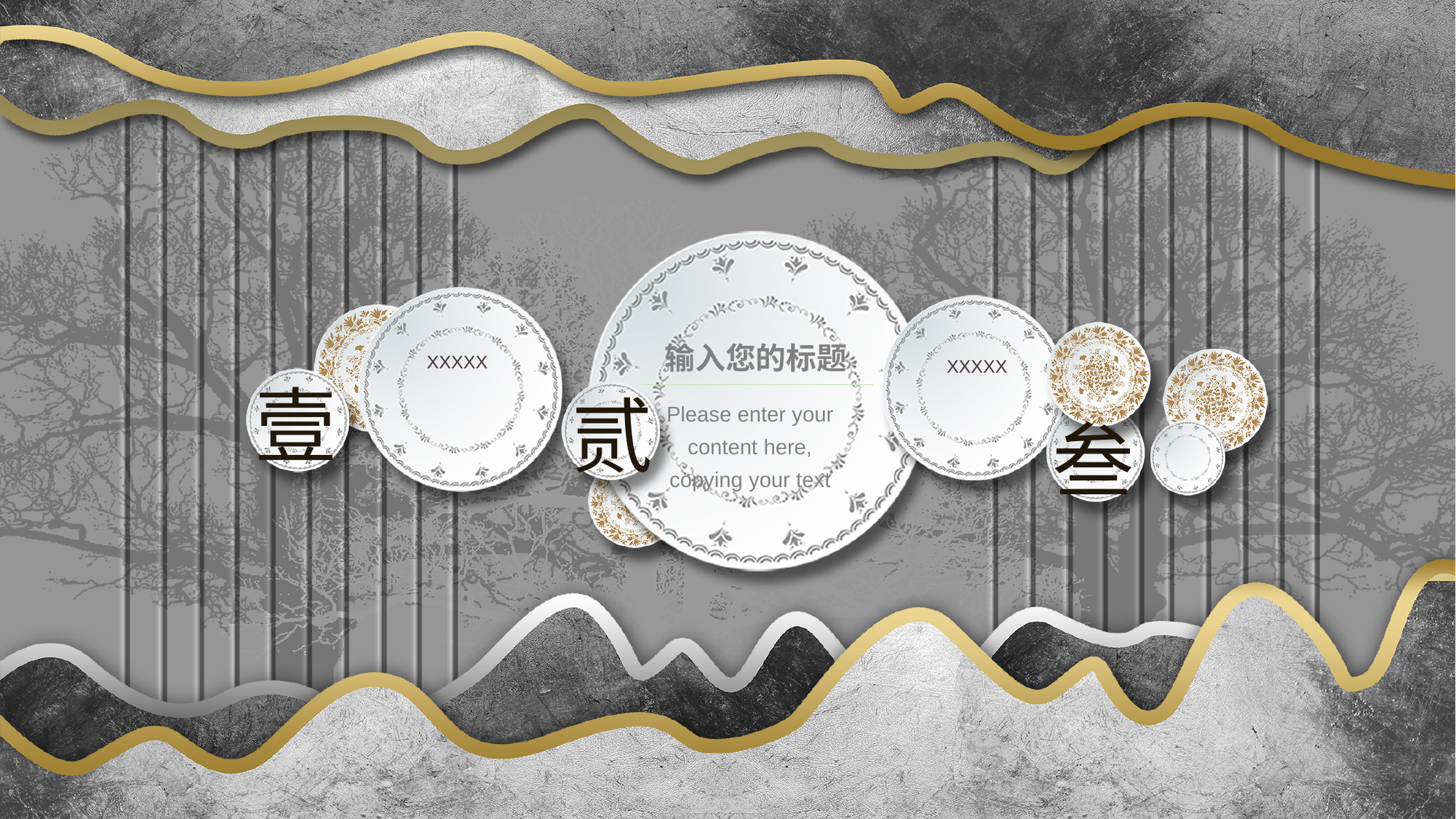

输入您的标题
Please enter your content here, copying your text
XXXXX
XXXXX
壹
贰
叁